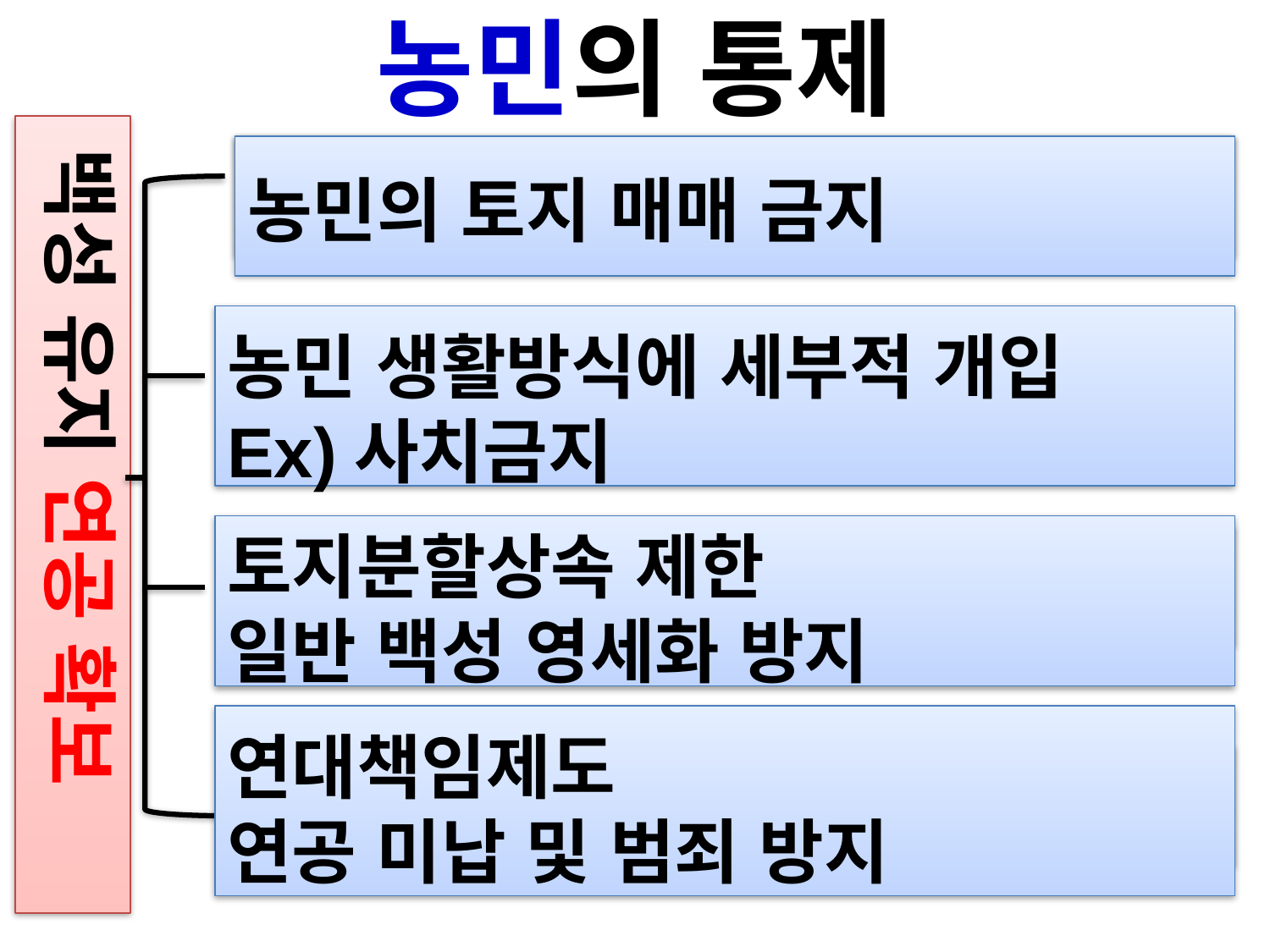

농민의 통제

백성 유지 연공 확보

1. 토지 영대매매 금지(1643년)

농민의 토지 매매 금지

농민 생활방식에 세부적 개입
Ex)사치금지

2. 게이안의 오후레가키

토지분할상속 제한
일반 백성 영세화 방지

분지 제한령(1673년)

연대책임제도
연공 미납 및 범죄 방지

고닌구미제도